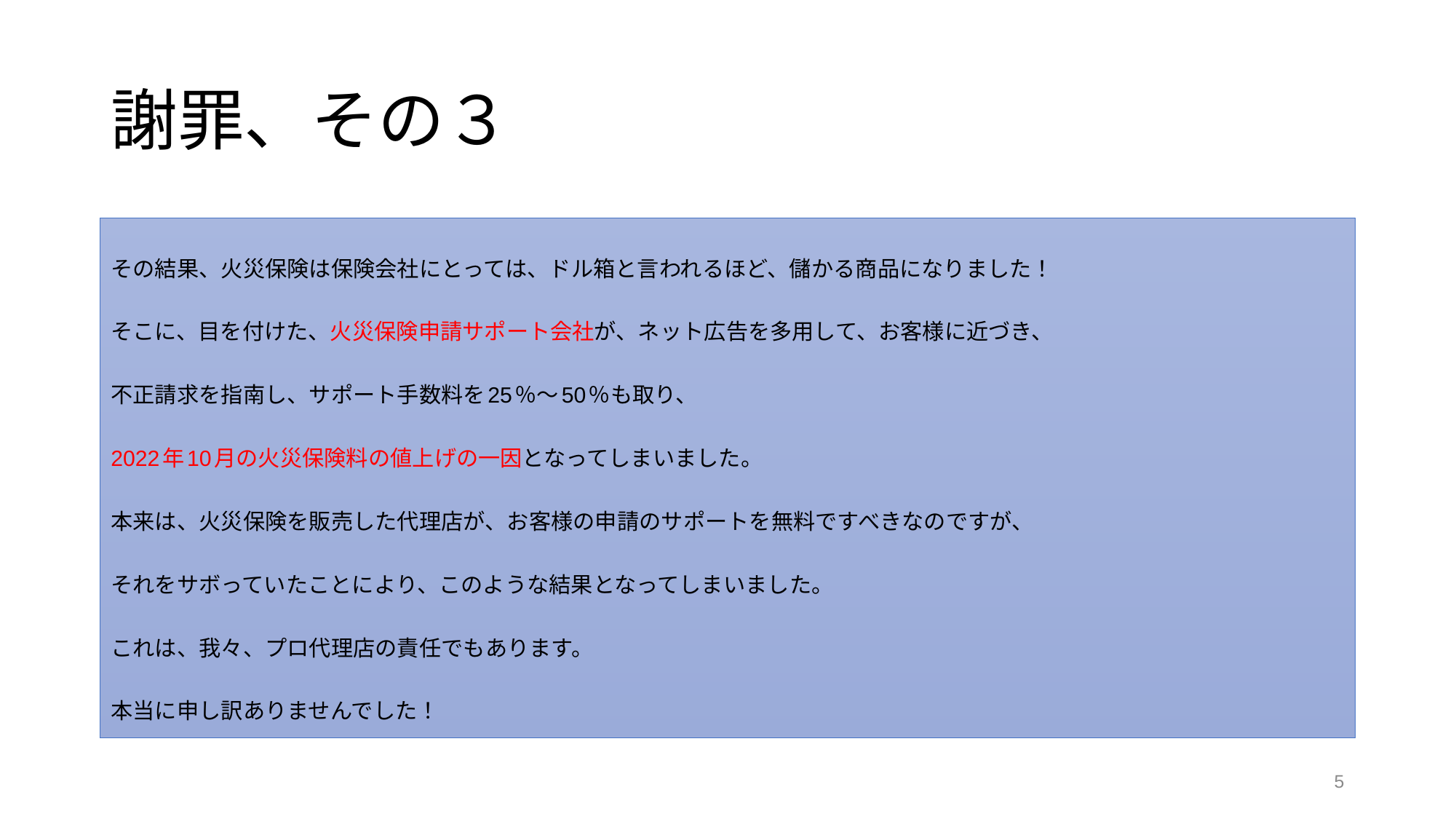

# 謝罪、その３

その結果、火災保険は保険会社にとっては、ドル箱と言われるほど、儲かる商品になりました！

そこに、目を付けた、火災保険申請サポート会社が、ネット広告を多用して、お客様に近づき、

不正請求を指南し、サポート手数料を25％～50％も取り、

2022年10月の火災保険料の値上げの一因となってしまいました。

本来は、火災保険を販売した代理店が、お客様の申請のサポートを無料ですべきなのですが、

それをサボっていたことにより、このような結果となってしまいました。

これは、我々、プロ代理店の責任でもあります。

本当に申し訳ありませんでした！

5